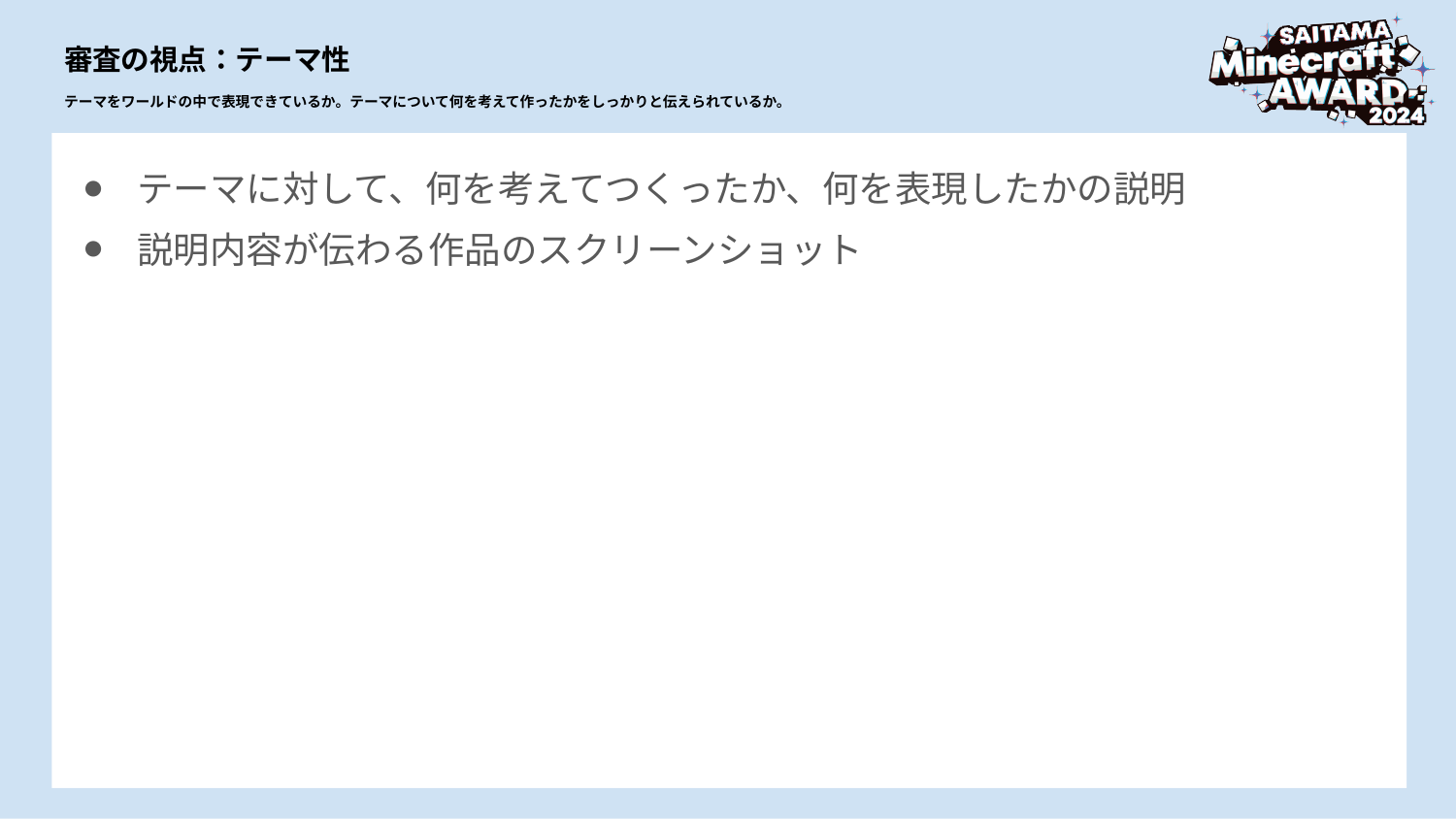

審査の視点：テーマ性

テーマをワールドの中で表現できているか。テーマについて何を考えて作ったかをしっかりと伝えられているか。
テーマに対して、何を考えてつくったか、何を表現したかの説明
説明内容が伝わる作品のスクリーンショット